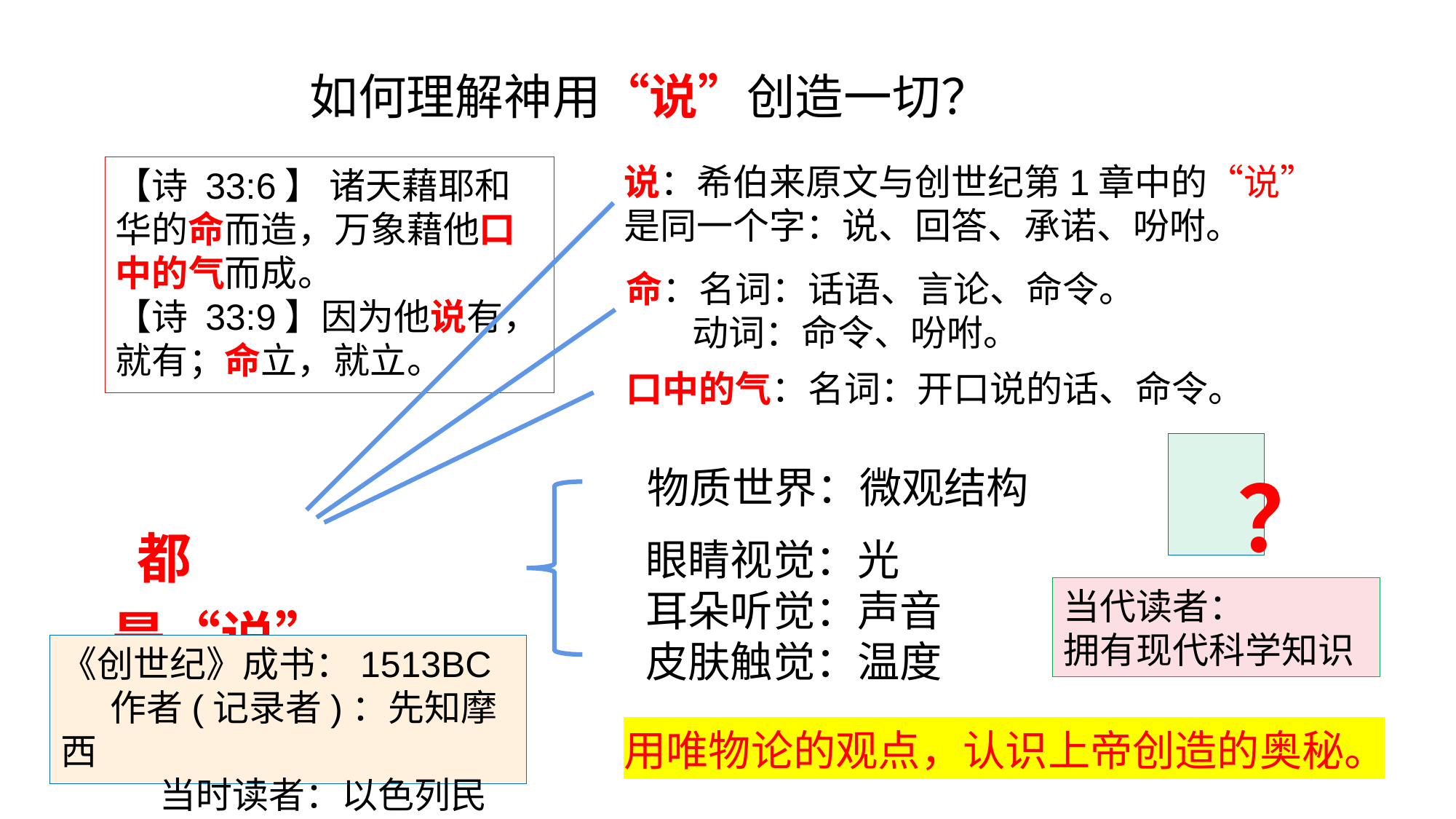

如何理解神用“说”创造一切？
说：希伯来原文与创世纪第1章中的“说”是同一个字：说、回答、承诺、吩咐。
【诗 33:6】 诸天藉耶和华的命而造，万象藉他口中的气而成。
【诗 33:9】因为他说有，就有；命立，就立。
命：名词：话语、言论、命令。
       动词：命令、吩咐。
口中的气：名词：开口说的话、命令。
 ？
物质世界：微观结构

 都是“说”  ......
眼睛视觉：光
耳朵听觉：声音
皮肤触觉：温度
当代读者：
拥有现代科学知识
《创世纪》成书：1513BC
     作者(记录者)：先知摩西
           当时读者：以色列民
用唯物论的观点，认识上帝创造的奥秘。